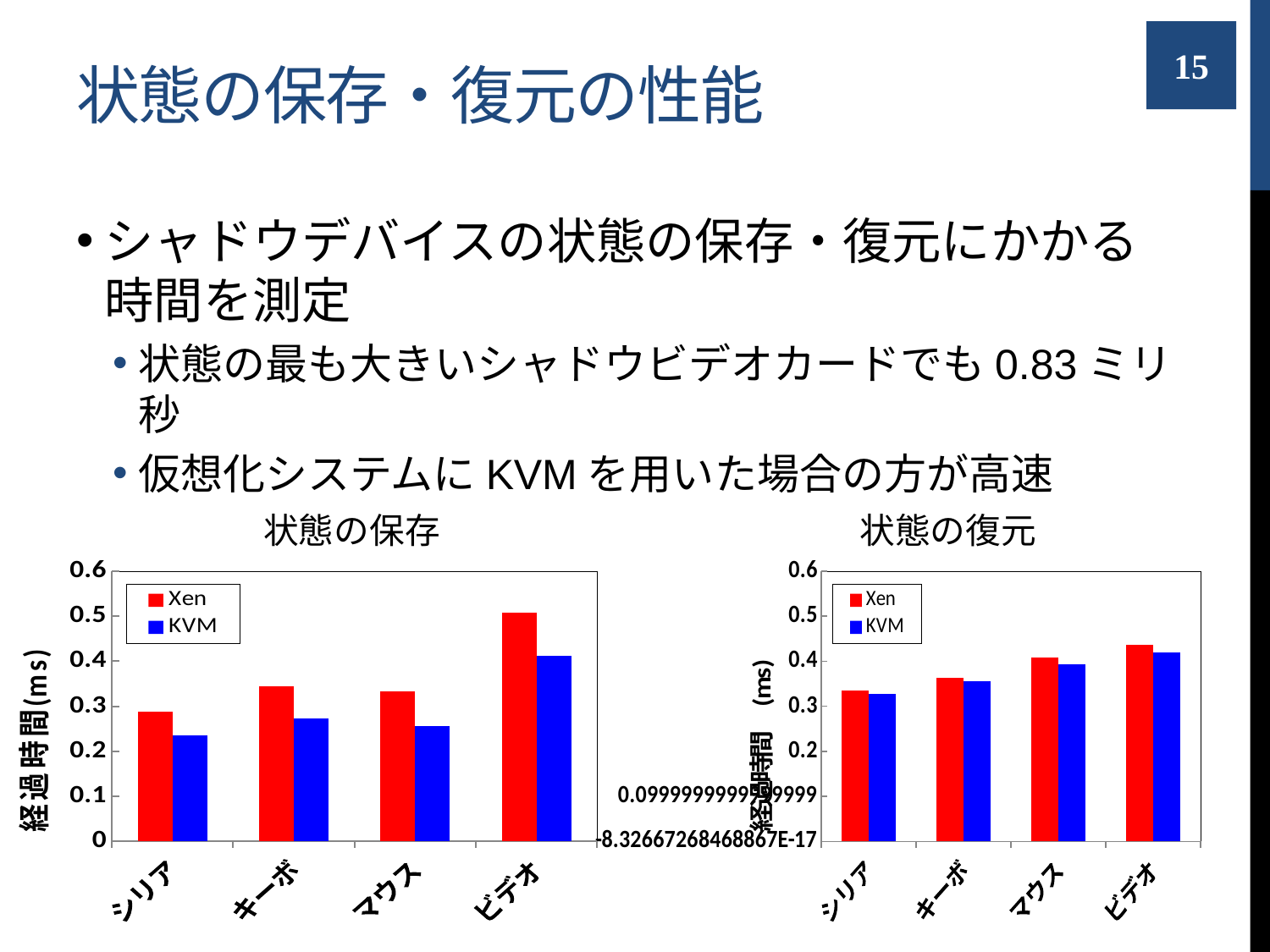

# 状態の保存・復元の性能
15
シャドウデバイスの状態の保存・復元にかかる時間を測定
状態の最も大きいシャドウビデオカードでも0.83ミリ秒
仮想化システムにKVMを用いた場合の方が高速
状態の保存
状態の復元

### Chart

| Category | Xen | KVM |
|---|---|---|
| シリアル | 0.2879 | 0.2357 |
| キーボード | 0.3446 | 0.2731 |
| マウス | 0.3324 | 0.2565 |
| ビデオ | 0.5086 | 0.4124 |

### Chart

| Category | Xen | KVM |
|---|---|---|
| シリアル | 0.3352 | 0.3281 |
| キーボード | 0.3627 | 0.3566 |
| マウス | 0.4091 | 0.3933 |
| ビデオ | 0.4366 | 0.4194 |